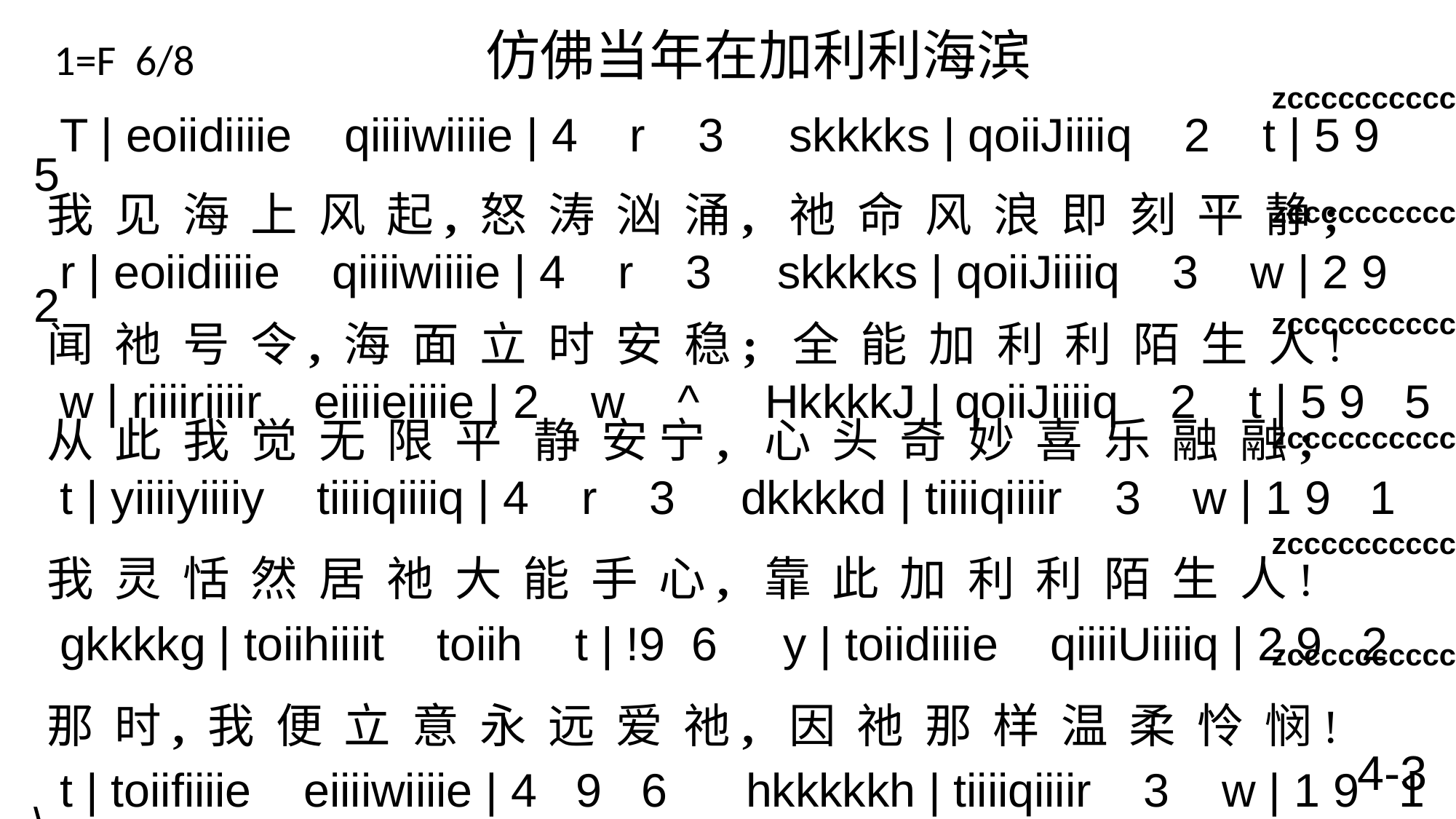

# 1=F  6/8                            仿佛当年在加利利海滨
    zcccccccccccZ
  T | eoiidiiiie    qiiiiwiiiie | 4    r    3     skkkks | qoiiJiiiiq    2    t | 5 9   5
我  见  海  上  风  起, 怒  涛  汹  涌,  祂  命  风  浪  即  刻  平  静;
 r | eoiidiiiie    qiiiiwiiiie | 4    r    3     skkkks | qoiiJiiiiq    3    w | 2 9   2
闻  祂  号  令, 海  面  立  时  安  稳;  全  能  加  利  利  陌  生  人!
 w | riiiiriiiir    eiiiieiiiie | 2    w    ^     HkkkkJ | qoiiJiiiiq    2    t | 5 9   5
从  此  我  觉  无  限  平   静  安 宁,  心  头  奇  妙  喜  乐  融  融;
 t | yiiiiyiiiiy    tiiiiqiiiiq | 4    r    3     dkkkkd | tiiiiqiiiir    3    w | 1 9   1
我  灵  恬  然  居  祂  大  能  手  心,  靠  此  加  利  利  陌  生  人!
 gkkkkg | toiihiiiit    toiih    t | !9  6     y | toiidiiiie    qiiiiUiiiiq | 2 9   2
那  时, 我  便  立  意  永  远  爱  祂,  因  祂  那  样  温  柔  怜  悯!
 t | toiifiiiie    eiiiiwiiiie | 4   9   6      hkkkkkh | tiiiiqiiiir    3    w | 1 9   1 \
那  日, 便  认  祂  为  我  救      主,   信   靠  加  利  利  陌  生  人!
    zcccccccccccZ
    zcccccccccccZ
    zcccccccccccZ
    zcccccccccccZ
    zcccccccccccZ
4-3